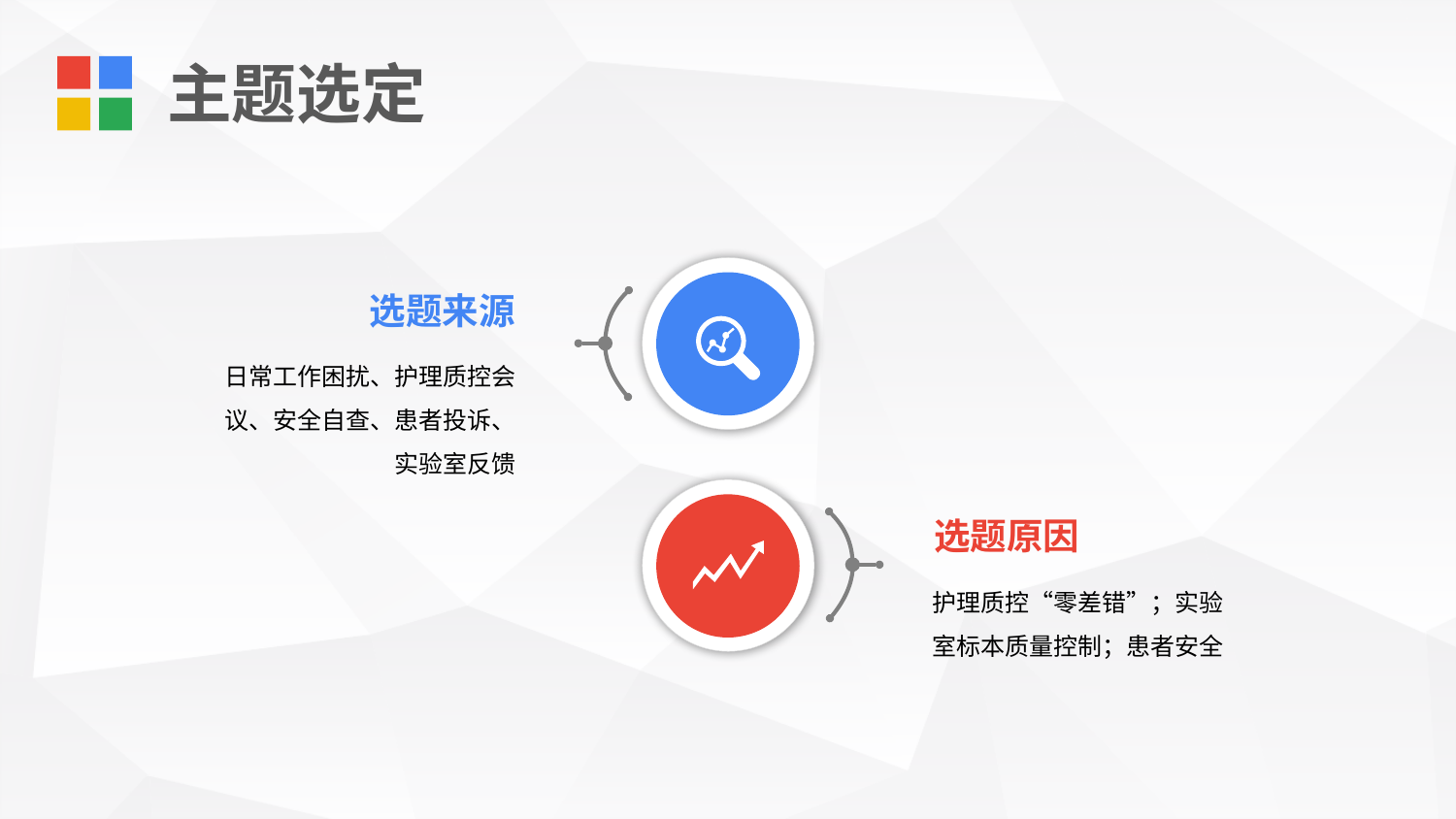

主题选定

选题来源
日常工作困扰、护理质控会议、安全自查、患者投诉、实验室反馈

选题原因
护理质控“零差错”；实验室标本质量控制；患者安全